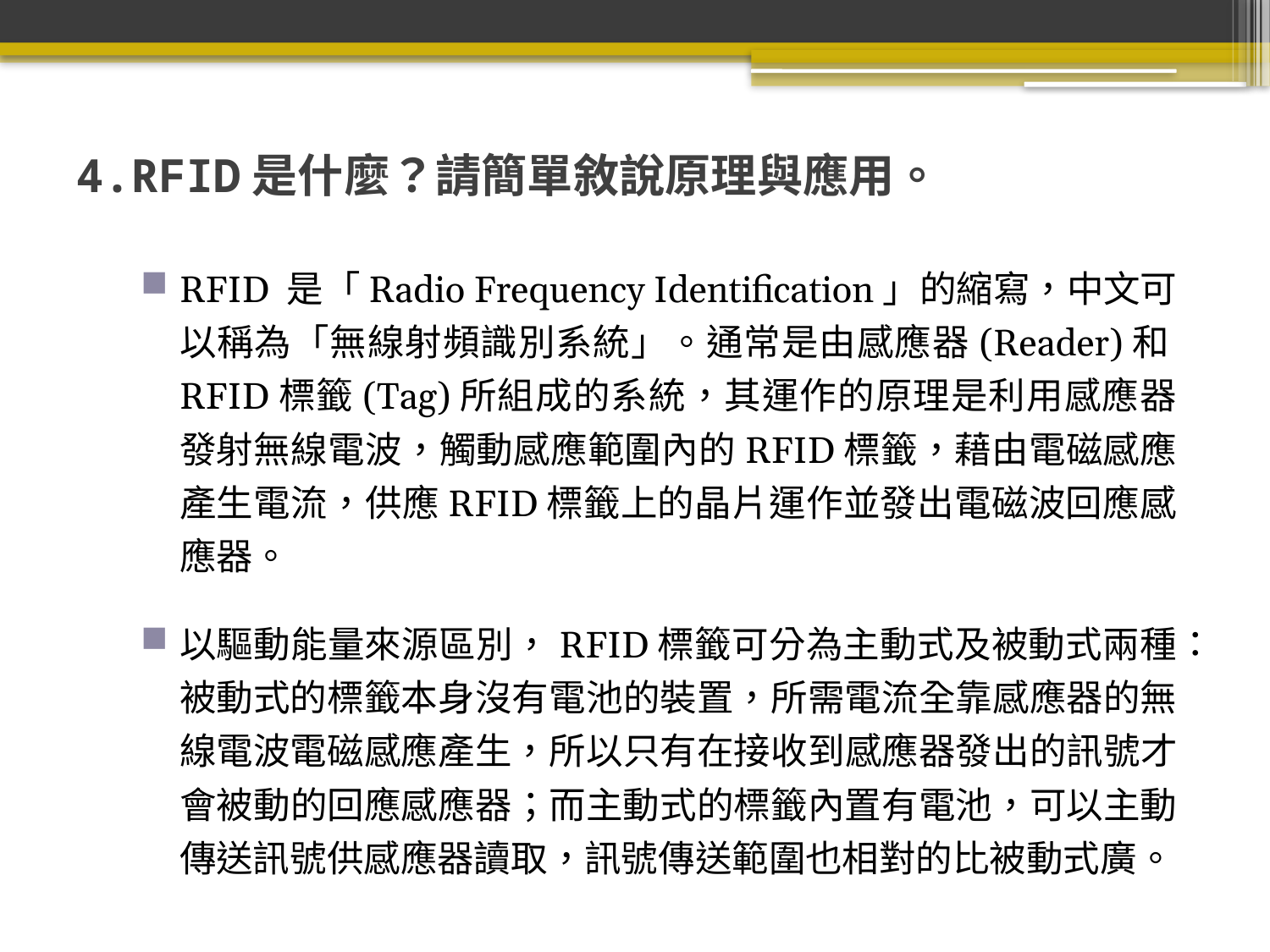

# 4.RFID是什麼？請簡單敘說原理與應用。
RFID 是「Radio Frequency Identification」的縮寫，中文可以稱為「無線射頻識別系統」。通常是由感應器(Reader)和RFID標籤(Tag)所組成的系統，其運作的原理是利用感應器發射無線電波，觸動感應範圍內的RFID標籤，藉由電磁感應產生電流，供應RFID標籤上的晶片運作並發出電磁波回應感應器。

以驅動能量來源區別，RFID標籤可分為主動式及被動式兩種：被動式的標籤本身沒有電池的裝置，所需電流全靠感應器的無線電波電磁感應產生，所以只有在接收到感應器發出的訊號才會被動的回應感應器；而主動式的標籤內置有電池，可以主動傳送訊號供感應器讀取，訊號傳送範圍也相對的比被動式廣。